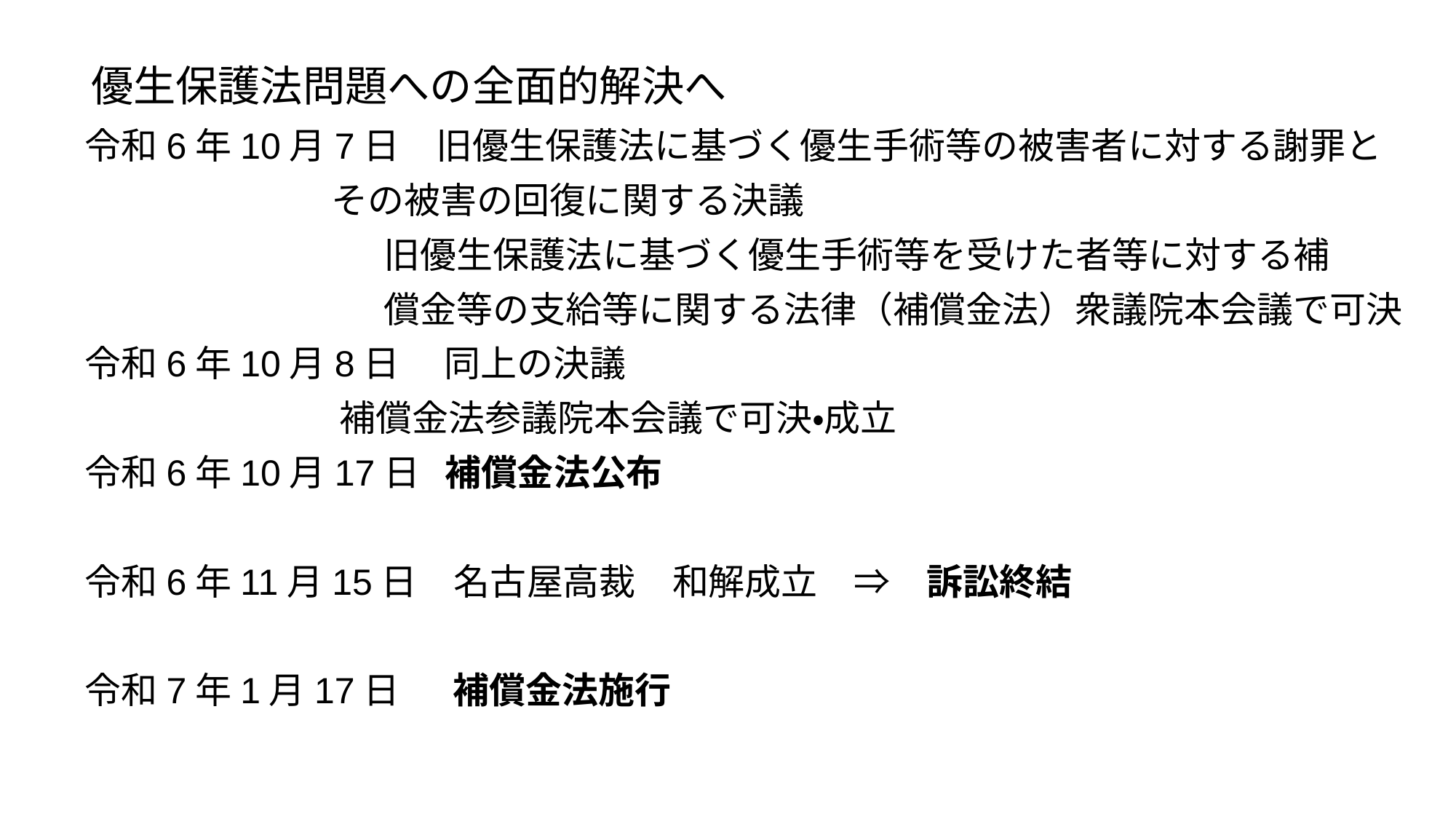

# 優生保護法問題への全面的解決へ
令和6年10月7日　旧優生保護法に基づく優生手術等の被害者に対する謝罪と
                             その被害の回復に関する決議
　　　　　　　　 旧優生保護法に基づく優生手術等を受けた者等に対する補
　　　　　　　　 償金等の支給等に関する法律（補償金法）衆議院本会議で可決
令和6年10月8日　 同上の決議
                              補償金法参議院本会議で可決・成立
令和6年10月17日   補償金法公布

令和6年11月15日　名古屋高裁　和解成立　⇒　訴訟終結

令和7年1月17日　  補償金法施行